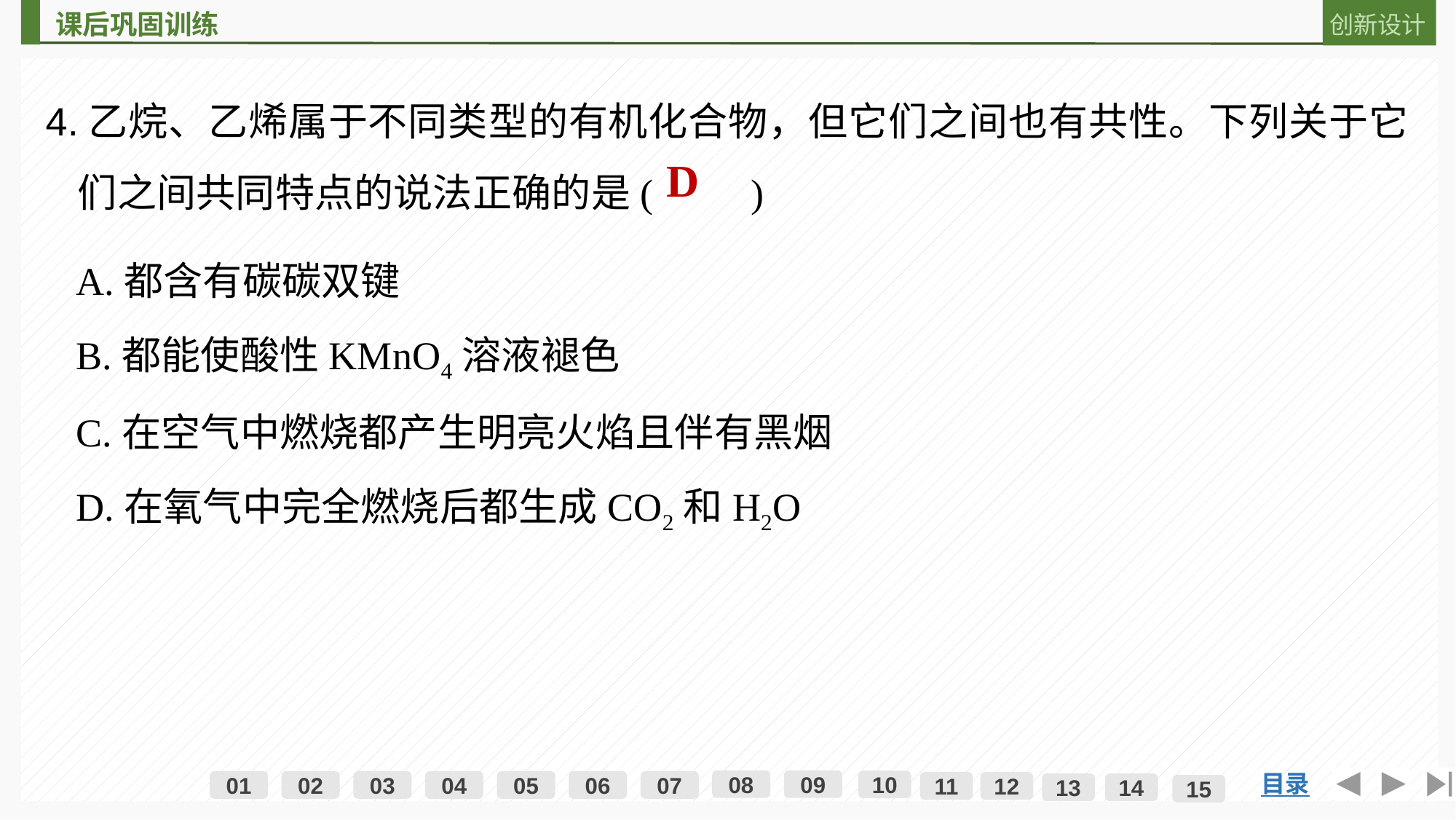

4.乙烷、乙烯属于不同类型的有机化合物，但它们之间也有共性。下列关于它们之间共同特点的说法正确的是(　　)
D
A.都含有碳碳双键
B.都能使酸性KMnO4溶液褪色
C.在空气中燃烧都产生明亮火焰且伴有黑烟
D.在氧气中完全燃烧后都生成CO2和H2O